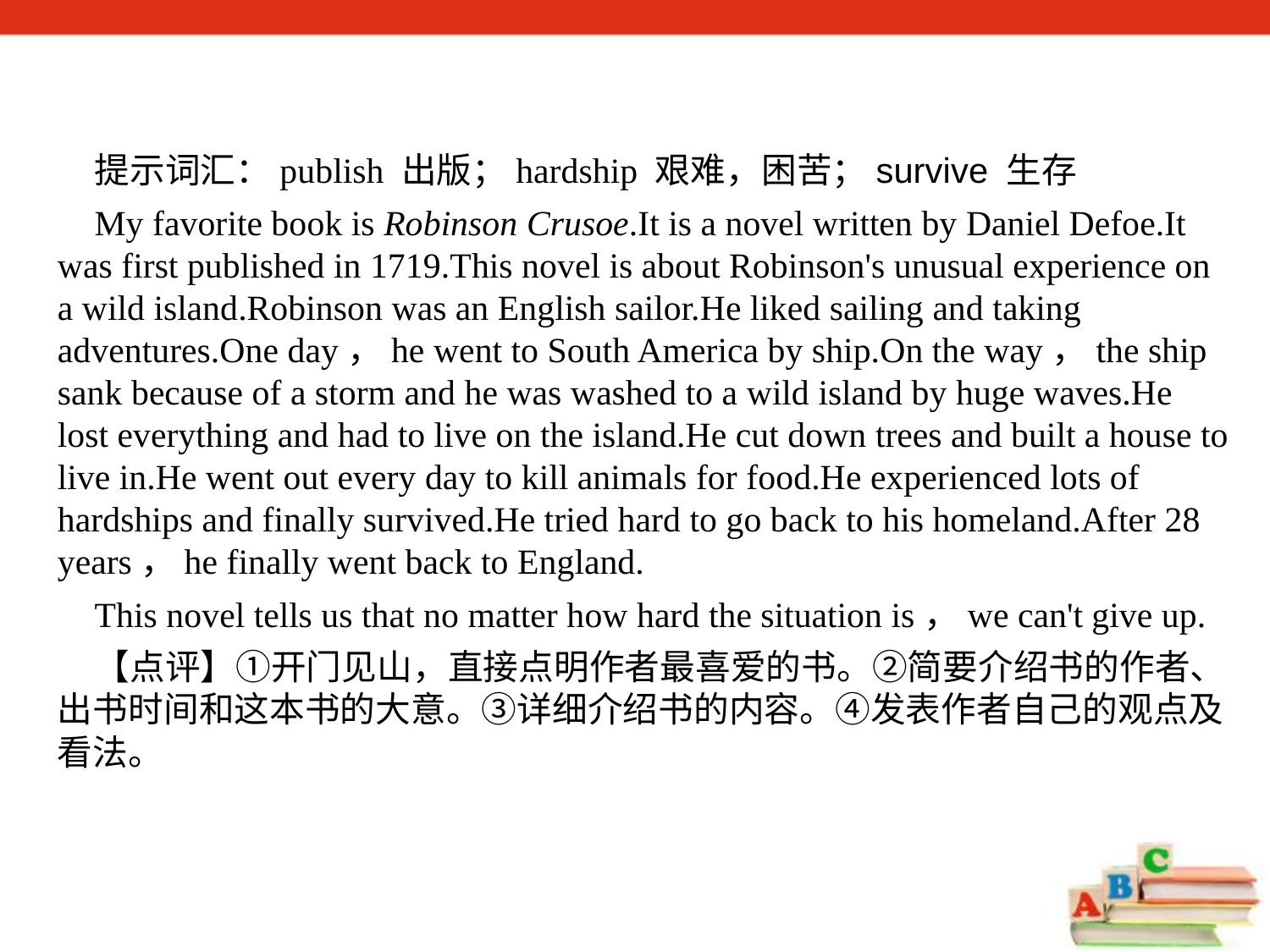

提示词汇：publish 出版；hardship 艰难，困苦；survive 生存
My favorite book is Robinson Crusoe.It is a novel written by Daniel Defoe.It was first published in 1719.This novel is about Robinson's unusual experience on a wild island.Robinson was an English sailor.He liked sailing and taking adventures.One day，he went to South America by ship.On the way，the ship sank because of a storm and he was washed to a wild island by huge waves.He lost everything and had to live on the island.He cut down trees and built a house to live in.He went out every day to kill animals for food.He experienced lots of hardships and finally survived.He tried hard to go back to his homeland.After 28 years，he finally went back to England.
This novel tells us that no matter how hard the situation is，we can't give up.
【点评】①开门见山，直接点明作者最喜爱的书。②简要介绍书的作者、出书时间和这本书的大意。③详细介绍书的内容。④发表作者自己的观点及看法。